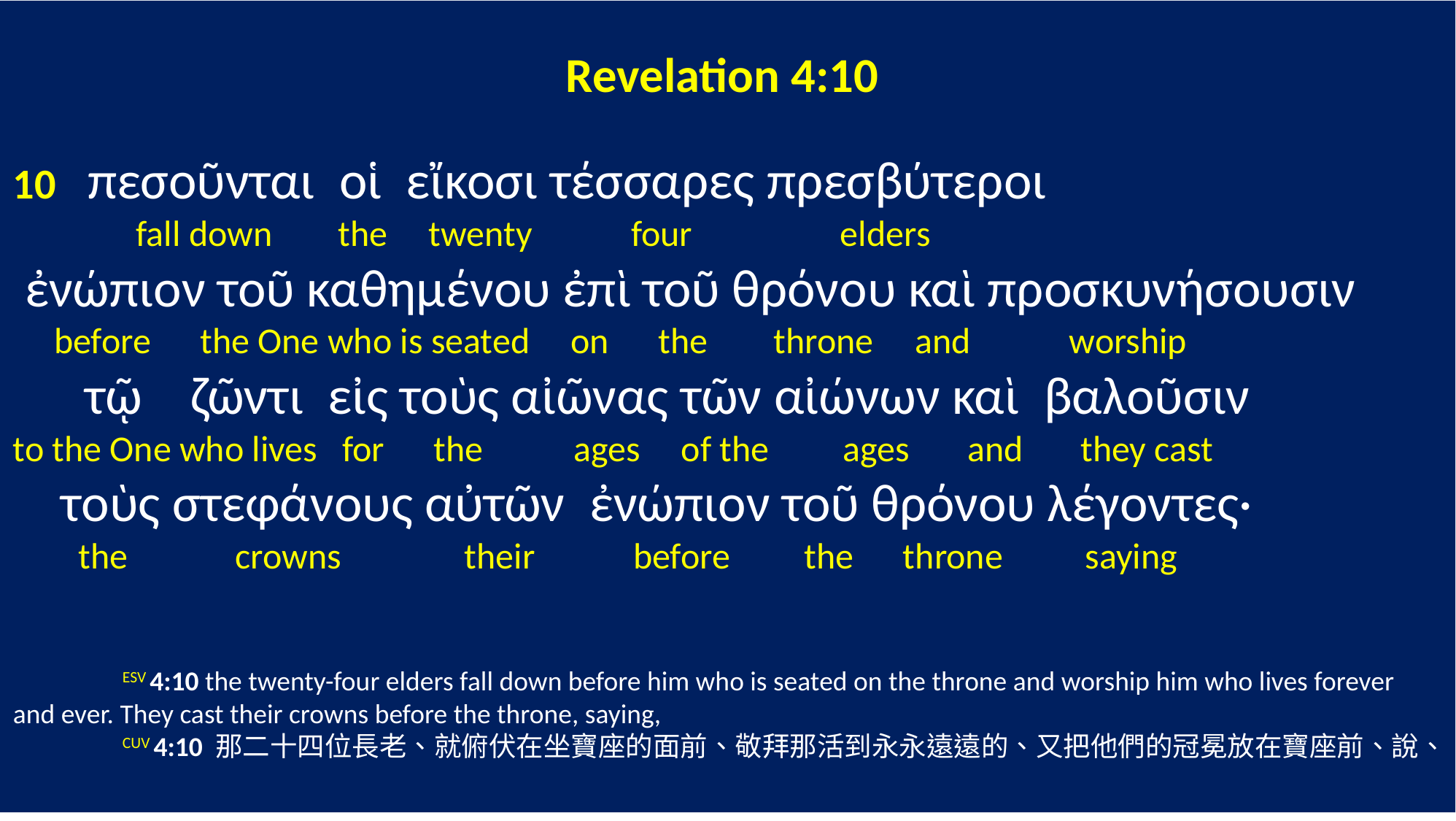

Revelation 4:10

10   πεσοῦνται  οἱ  εἴκοσι τέσσαρες πρεσβύτεροι
               fall down        the     twenty            four                  elders
 ἐνώπιον τοῦ καθημένου ἐπὶ τοῦ θρόνου καὶ προσκυνήσουσιν
     before      the One who is seated     on      the        throne     and            worship
      τῷ    ζῶντι  εἰς τοὺς αἰῶνας τῶν αἰώνων καὶ  βαλοῦσιν
to the One who lives   for      the           ages     of the         ages       and       they cast
    τοὺς στεφάνους αὐτῶν  ἐνώπιον τοῦ θρόνου λέγοντες·
        the             crowns               their            before         the      throne          saying

	ESV 4:10 the twenty-four elders fall down before him who is seated on the throne and worship him who lives forever and ever. They cast their crowns before the throne, saying,
	CUV 4:10 那二十四位長老、就俯伏在坐寶座的面前、敬拜那活到永永遠遠的、又把他們的冠冕放在寶座前、說、